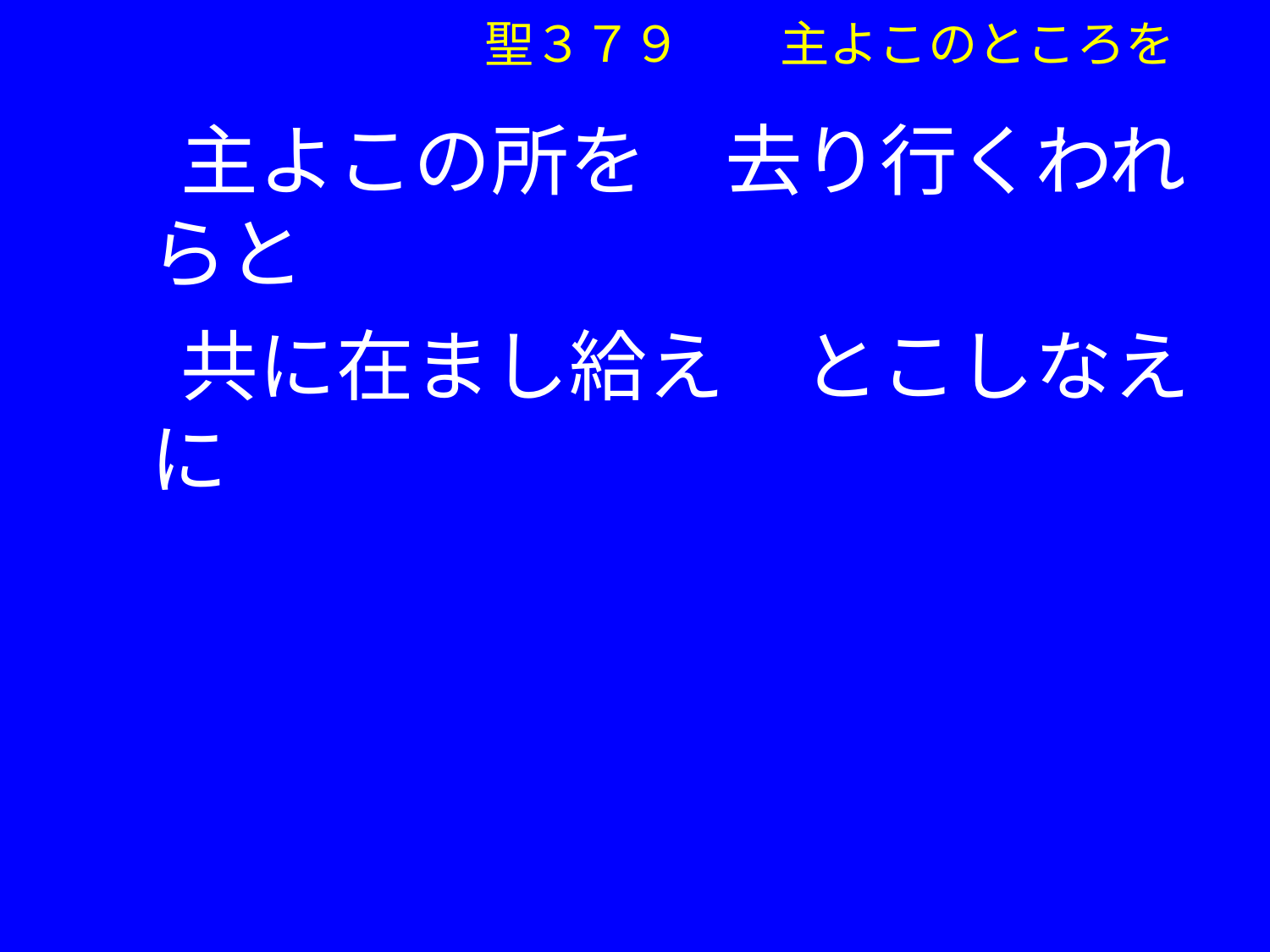

主よこの所を　去り行くわれらと
　共に在まし給え　とこしなえに

聖３７９　　主よこのところを